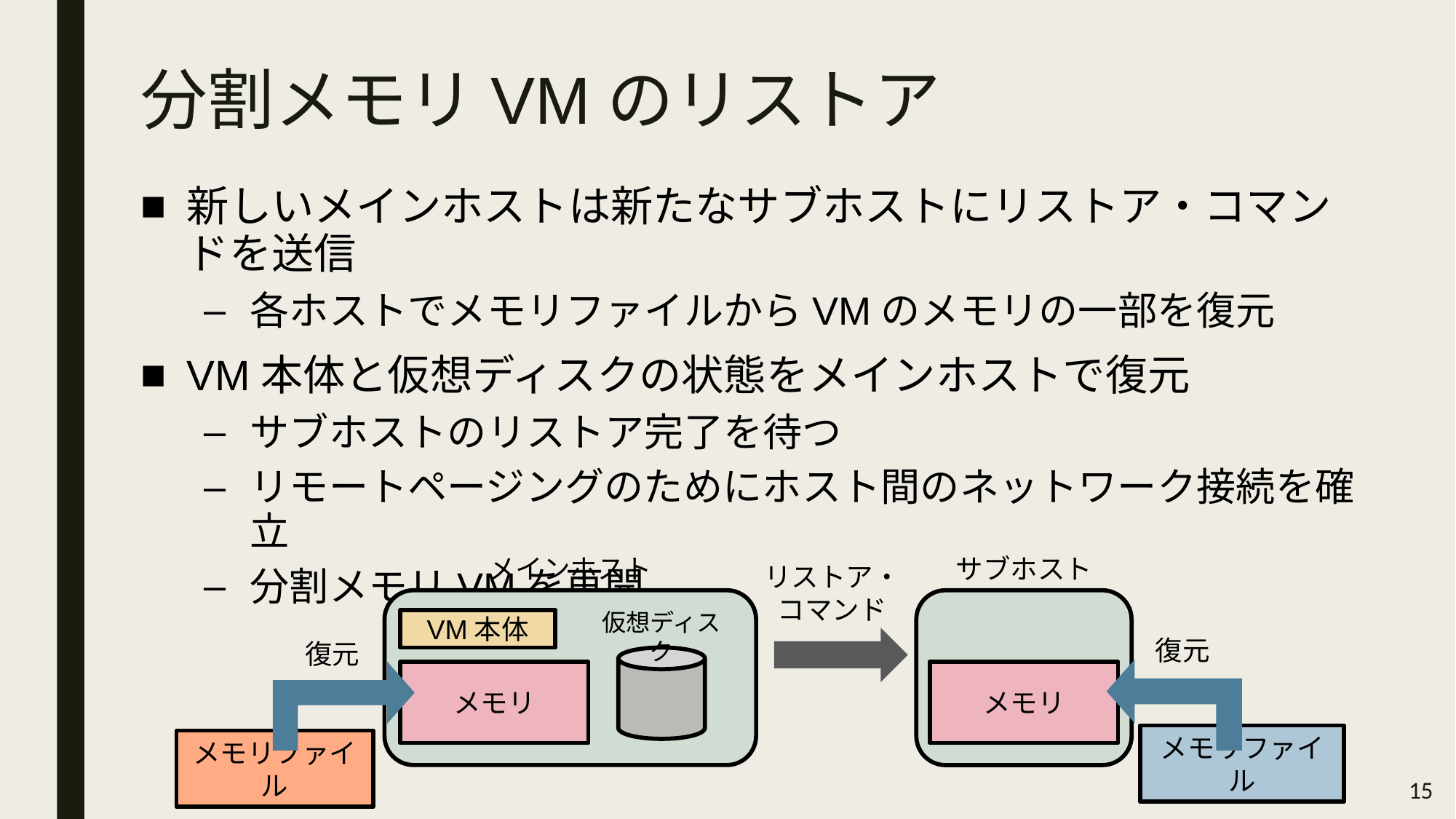

# 分割メモリVMのリストア
新しいメインホストは新たなサブホストにリストア・コマンドを送信
各ホストでメモリファイルからVMのメモリの一部を復元
VM本体と仮想ディスクの状態をメインホストで復元
サブホストのリストア完了を待つ
リモートページングのためにホスト間のネットワーク接続を確立
分割メモリVMを再開
メインホスト
サブホスト
リストア・
コマンド

仮想ディスク
VM本体

復元
復元

メモリ
メモリ
メモリファイル
メモリファイル
15